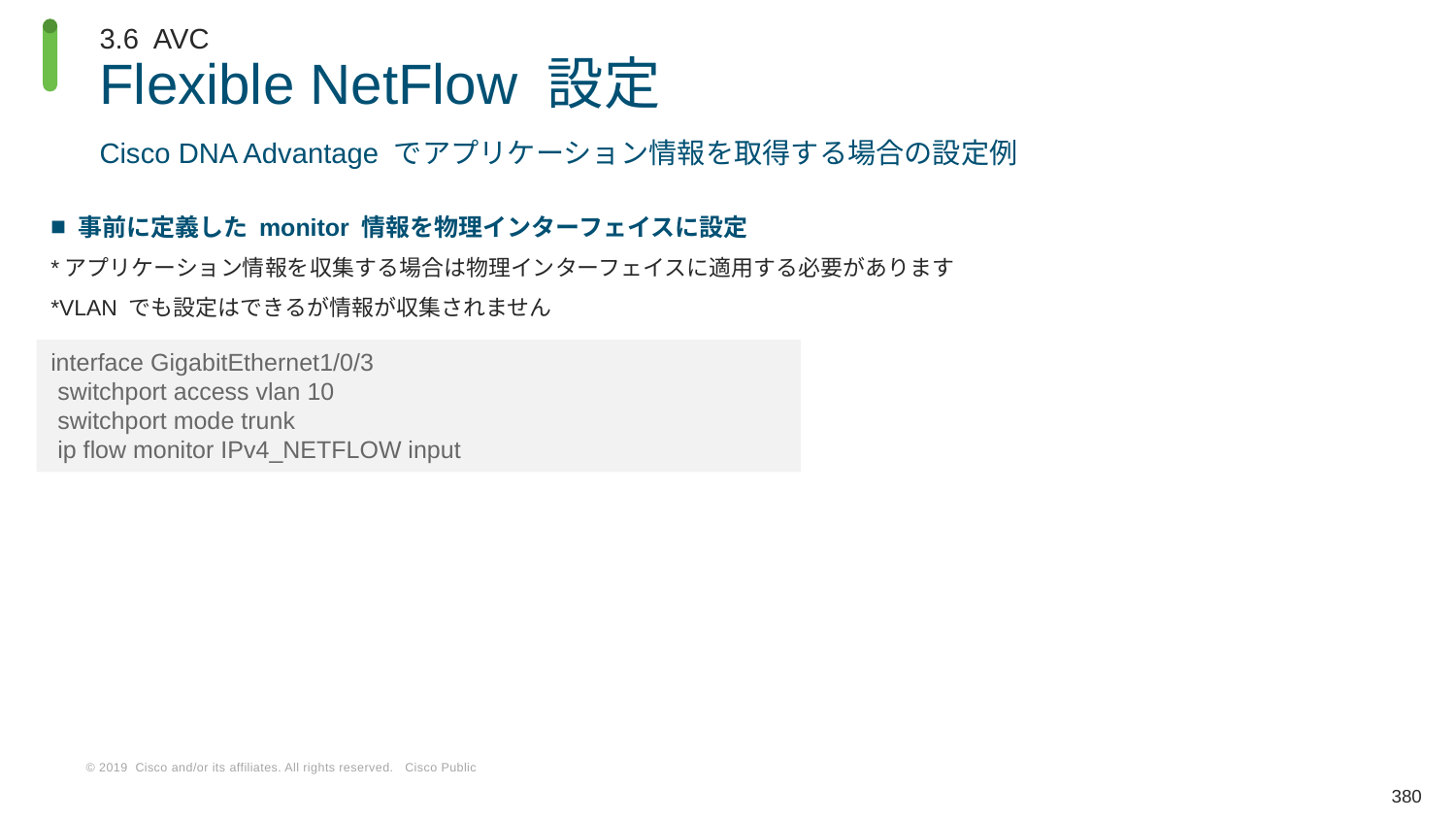

3.6  AVC
# Flexible NetFlow 設定
Cisco DNA Advantage でアプリケーション情報を取得する場合の設定例
事前に定義した monitor 情報を物理インターフェイスに設定
*アプリケーション情報を収集する場合は物理インターフェイスに適用する必要があります
*VLAN でも設定はできるが情報が収集されません
interface GigabitEthernet1/0/3
 switchport access vlan 10
 switchport mode trunk
 ip flow monitor IPv4_NETFLOW input
380